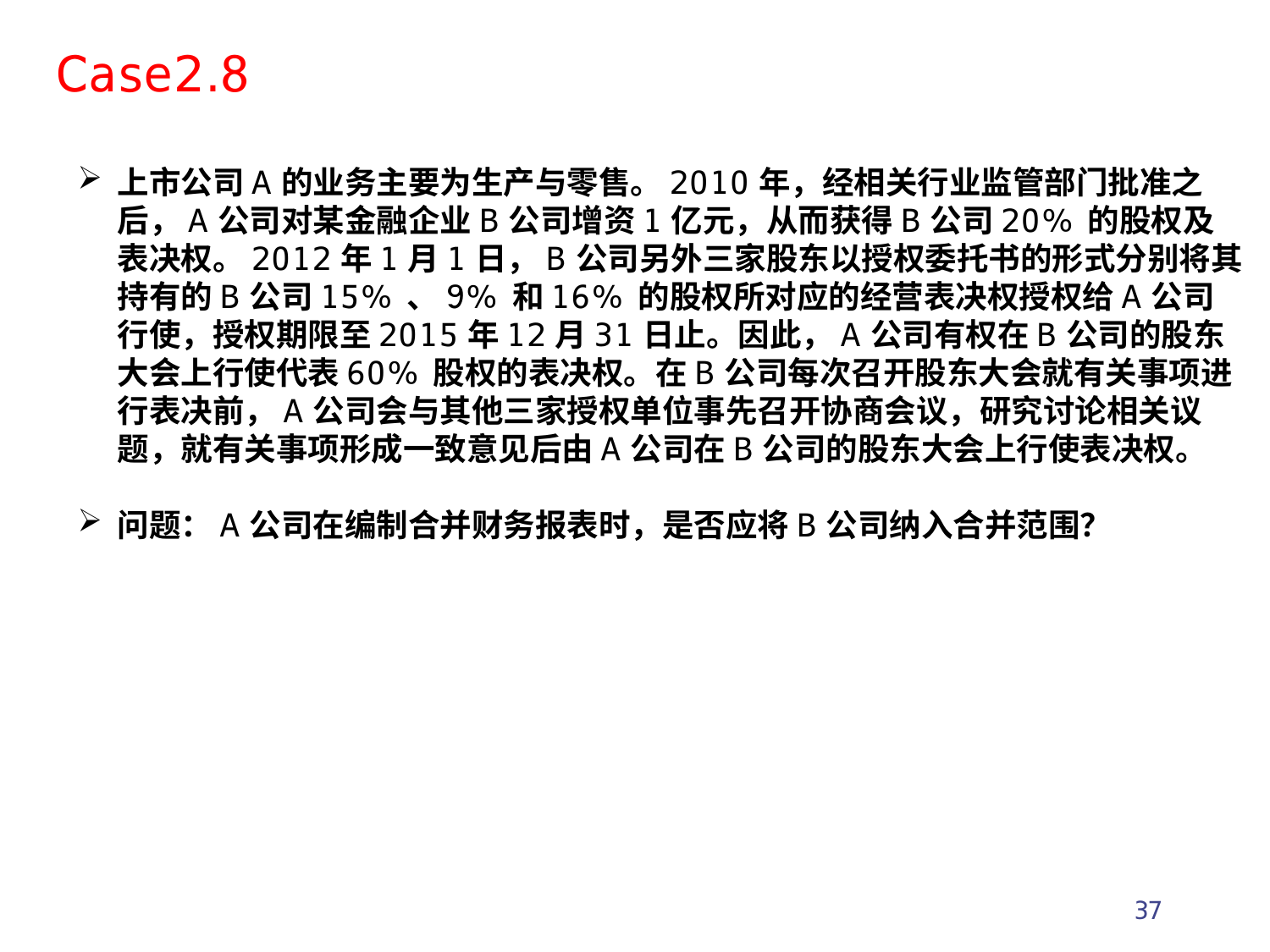

Case2.8
上市公司A的业务主要为生产与零售。2010年，经相关行业监管部门批准之后，A公司对某金融企业B公司增资1亿元，从而获得B公司20%的股权及表决权。2012年1月1日，B公司另外三家股东以授权委托书的形式分别将其持有的B公司15%、9%和16%的股权所对应的经营表决权授权给A公司行使，授权期限至2015年12月31日止。因此，A公司有权在B公司的股东大会上行使代表60%股权的表决权。在B公司每次召开股东大会就有关事项进行表决前，A公司会与其他三家授权单位事先召开协商会议，研究讨论相关议题，就有关事项形成一致意见后由A公司在B公司的股东大会上行使表决权。

问题：A公司在编制合并财务报表时，是否应将B公司纳入合并范围？

37